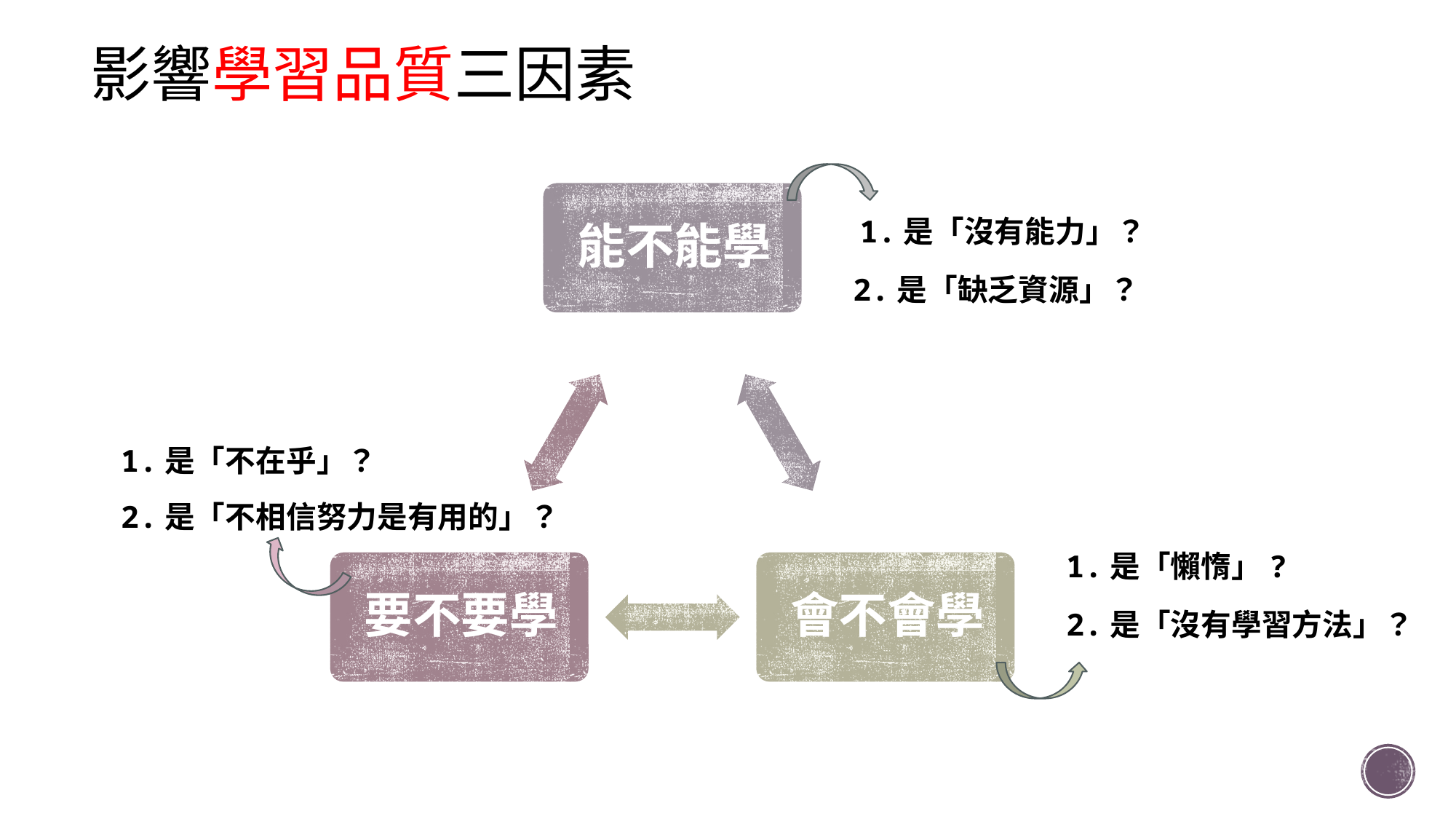

# 影響學習品質三因素

能不能學

會不會學

要不要學

1.是「沒有能力」？
2.是「缺乏資源」？
1.是「不在乎」？
2.是「不相信努力是有用的」？
1.是「懶惰」?

2.是「沒有學習方法」？